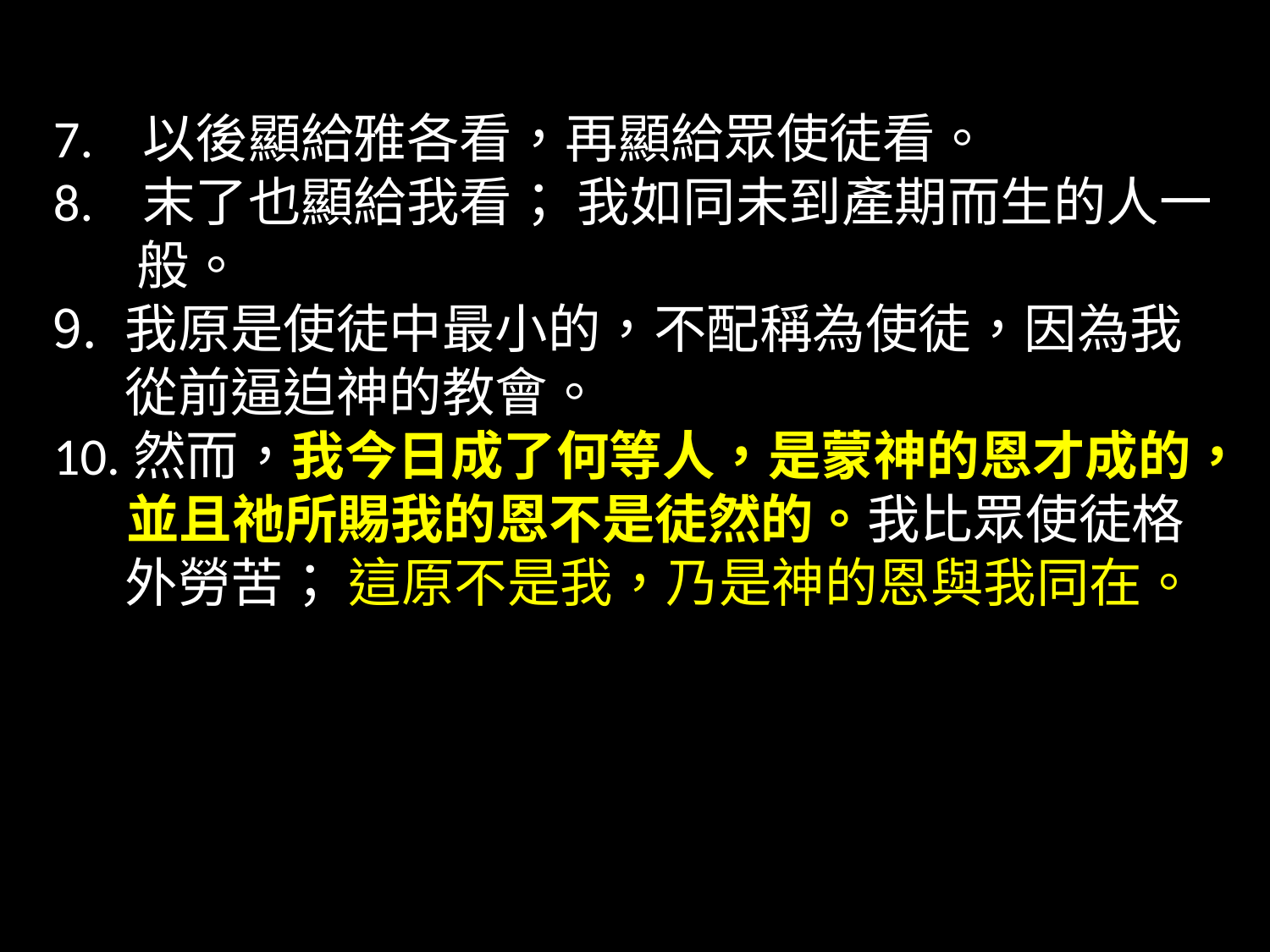

7.   以後顯給雅各看，再顯給眾使徒看。
8.   末了也顯給我看； 我如同未到產期而生的人一
      般。
我原是使徒中最小的，不配稱為使徒，因為我從前逼迫神的教會。
10.然而，我今日成了何等人，是蒙神的恩才成的，
     並且祂所賜我的恩不是徒然的。我比眾使徒格
     外勞苦； 這原不是我，乃是神的恩與我同在。